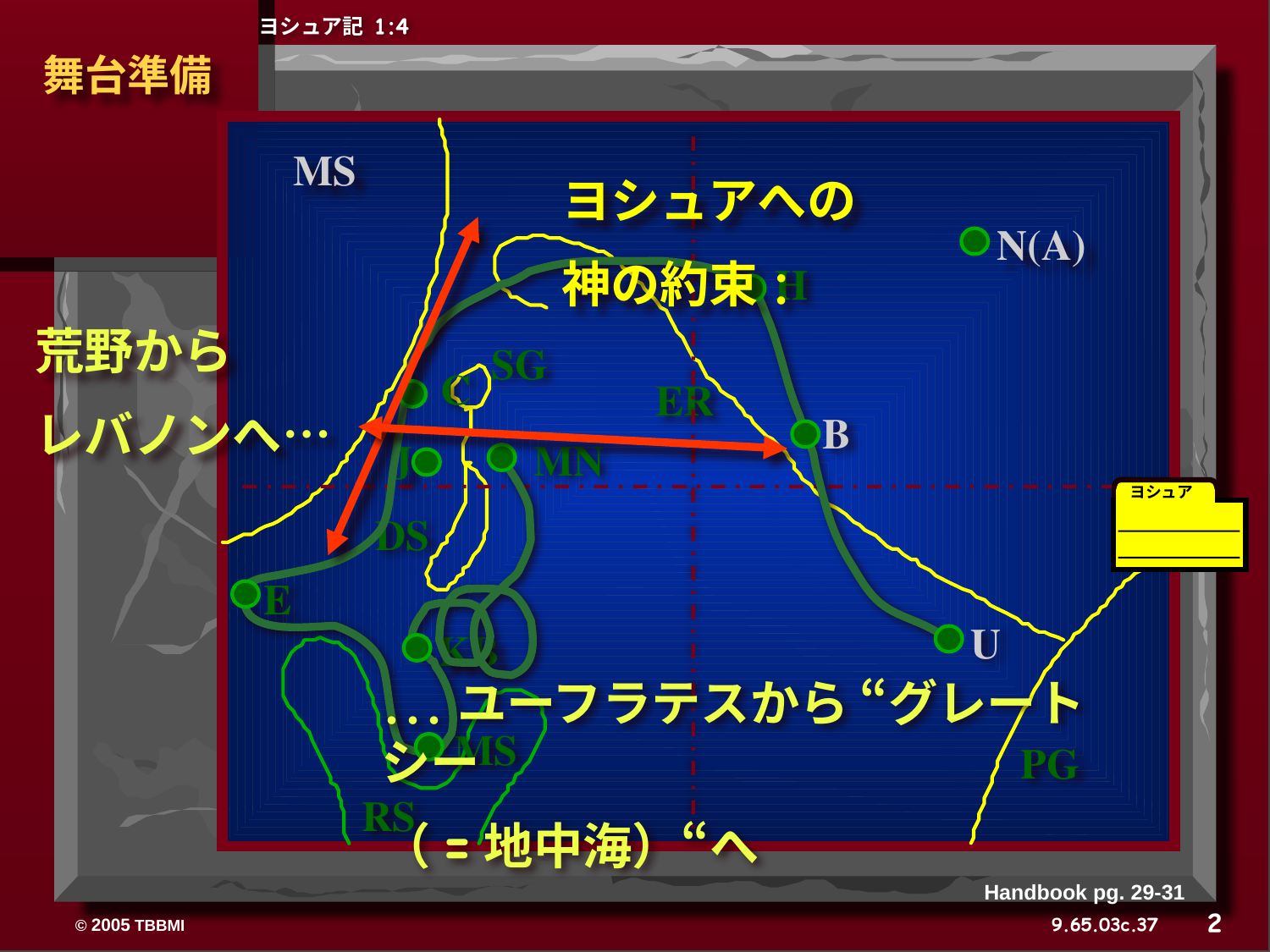

ヨシュア記 1:4

 舞台準備

MS

ヨシュアへの
神の約束:
N(A)

H

荒野から
レバノンへ…
SG
C

ER

B

J
MN

ヨシュア

DS

E

U
KB

...ユーフラテスから “グレートシー
（=地中海）“へ
MS
PG

RS
Handbook pg. 29-31
2
37